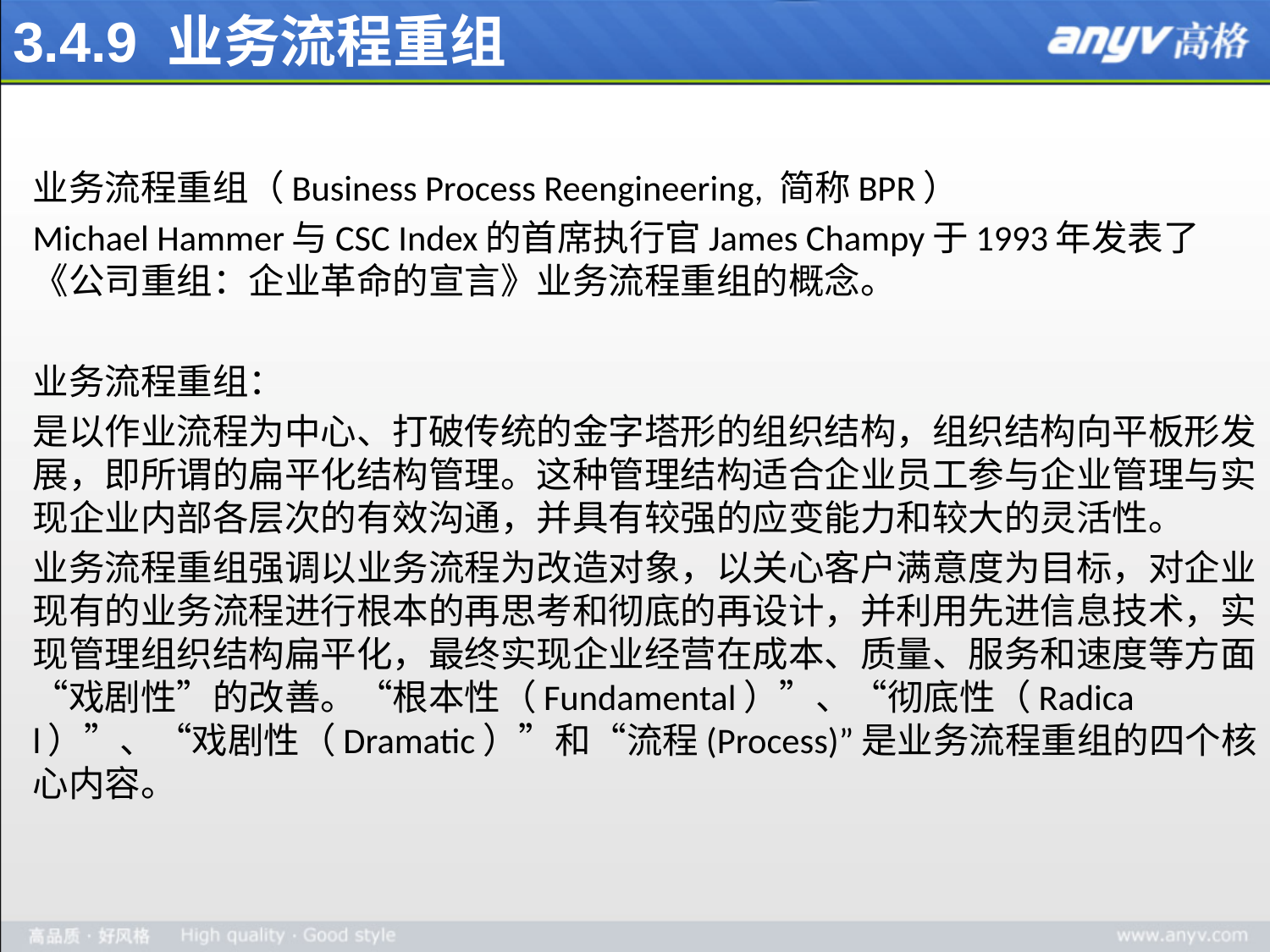

# 3.4.9 业务流程重组
业务流程重组（Business Process Reengineering, 简称BPR）
Michael Hammer与CSC Index的首席执行官James Champy于1993年发表了《公司重组：企业革命的宣言》业务流程重组的概念。

业务流程重组：
是以作业流程为中心、打破传统的金字塔形的组织结构，组织结构向平板形发展，即所谓的扁平化结构管理。这种管理结构适合企业员工参与企业管理与实现企业内部各层次的有效沟通，并具有较强的应变能力和较大的灵活性。
业务流程重组强调以业务流程为改造对象，以关心客户满意度为目标，对企业现有的业务流程进行根本的再思考和彻底的再设计，并利用先进信息技术，实现管理组织结构扁平化，最终实现企业经营在成本、质量、服务和速度等方面“戏剧性”的改善。“根本性（Fundamental）”、“彻底性（Radical）”、“戏剧性（Dramatic）”和“流程(Process)”是业务流程重组的四个核心内容。